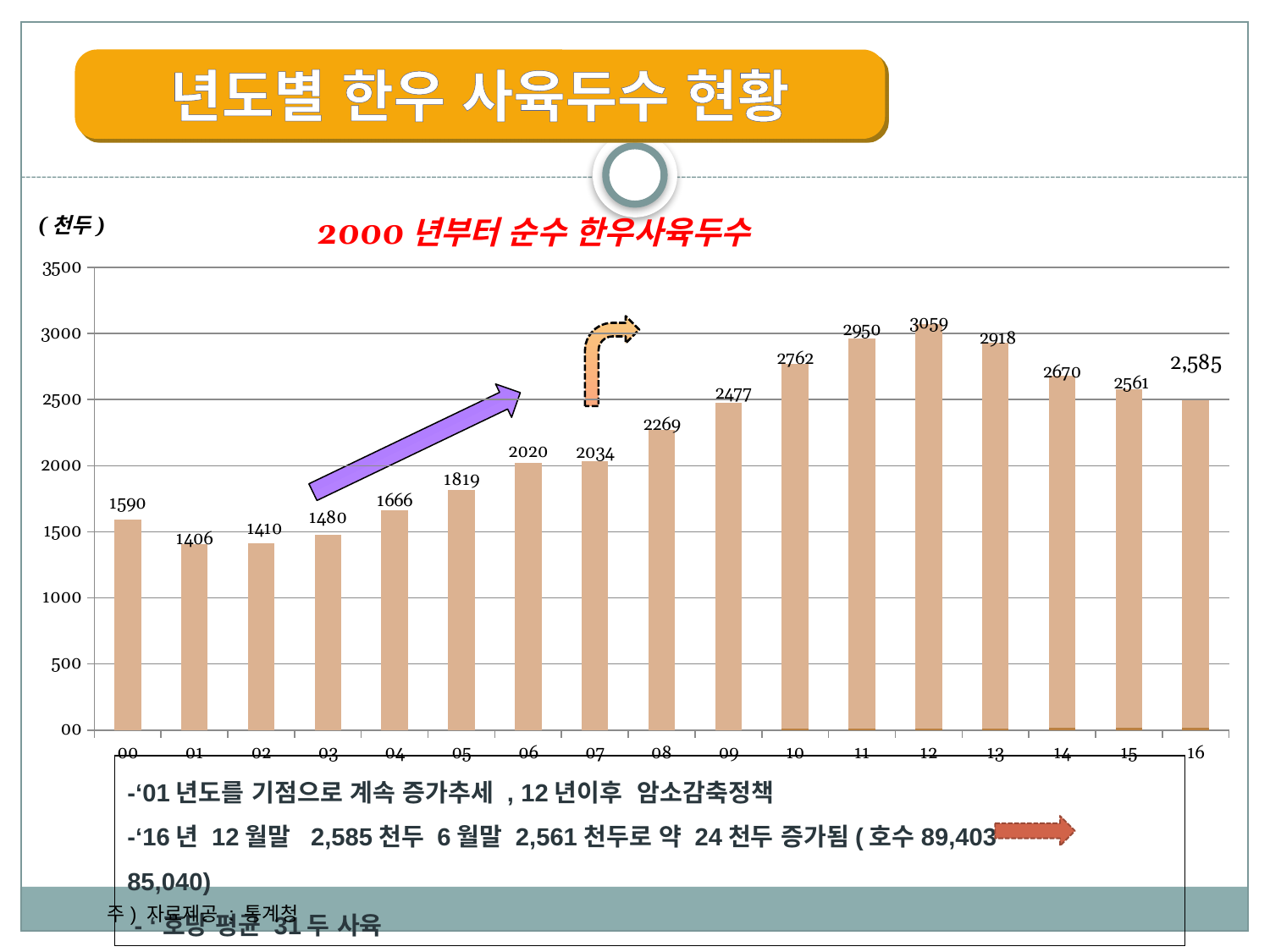

년도별 한우 사육두수 현황
(천두)
2000년부터 순수 한우사육두수

### Chart

| Category | 년도 | 두수 |
|---|---|---|
| 00 | 0.0 | 1590.0 |
| 01 | 0.0 | 1406.0 |
| 02 | 0.0 | 1410.0 |
| 03 | 0.0 | 1480.0 |
| 04 | 0.0 | 1666.0 |
| 05 | 0.0 | 1819.0 |
| 06 | 0.0 | 2020.0 |
| 07 | 0.0 | 2034.0 |
| 08 | 0.0 | 2269.0 |
| 09 | 0.0 | 2477.0 |
| 10 | 10.0 | 2762.0 |
| 11 | 11.0 | 2950.0 |
| 12 | 12.0 | 3059.0 |
| 13 | 13.0 | 2918.0 |
| 14 | 14.0 | 2670.0 |
| 15 | 15.0 | 2561.0 |
| 16 | 16.0 | 2478.0 |

-‘01년도를 기점으로 계속 증가추세 , 12년이후  암소감축정책
-‘16년 12월말  2,585천두 6월말 2,561천두로 약 24천두 증가됨(호수89,403              85,040)
 - ‘호당 평균 31두 사육

주) 자료제공 : 통계청